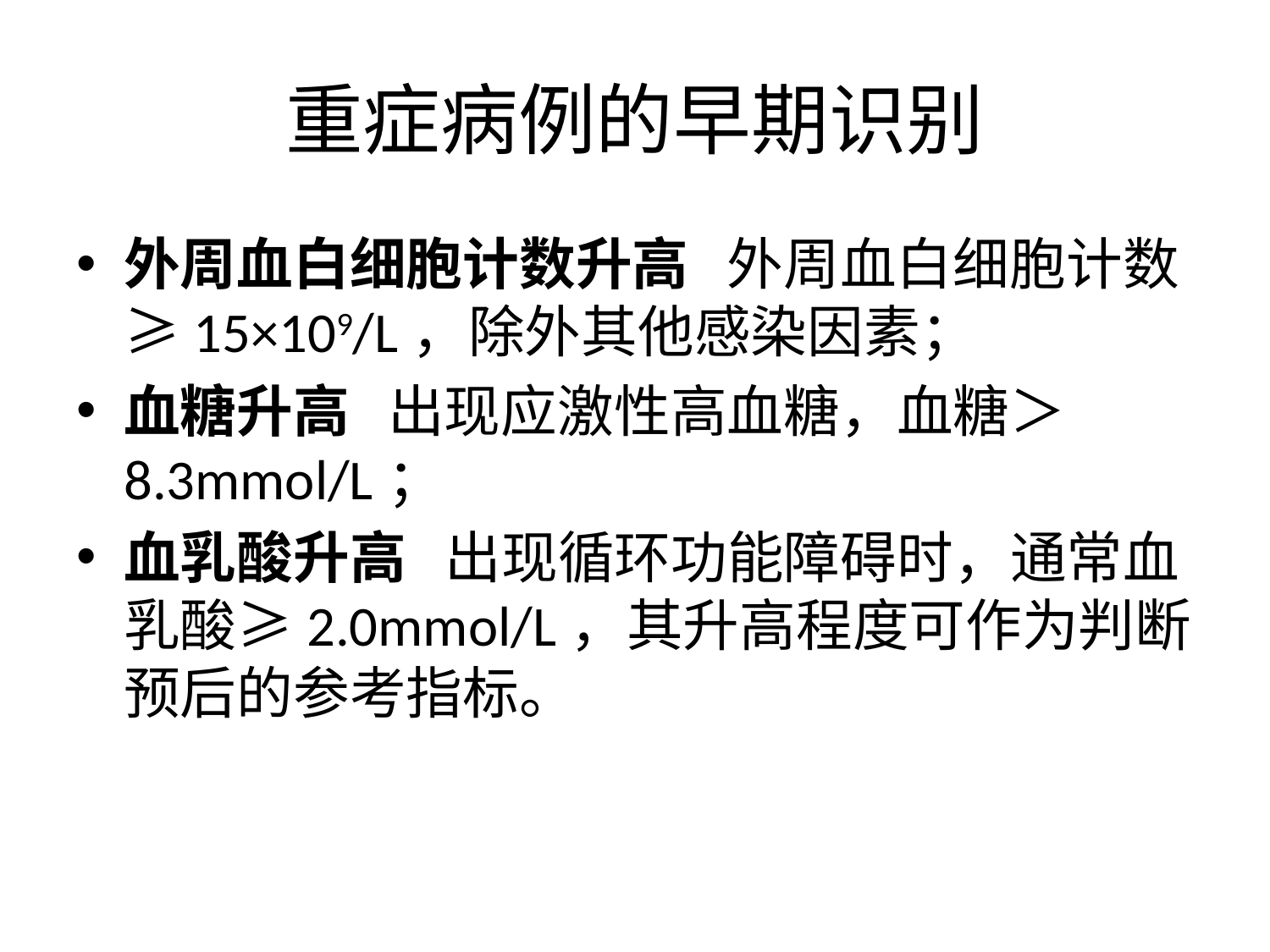

# 重症病例的早期识别
外周血白细胞计数升高   外周血白细胞计数≥15×109/L，除外其他感染因素；
血糖升高   出现应激性高血糖，血糖＞8.3mmol/L；
血乳酸升高   出现循环功能障碍时，通常血乳酸≥2.0mmol/L，其升高程度可作为判断预后的参考指标。